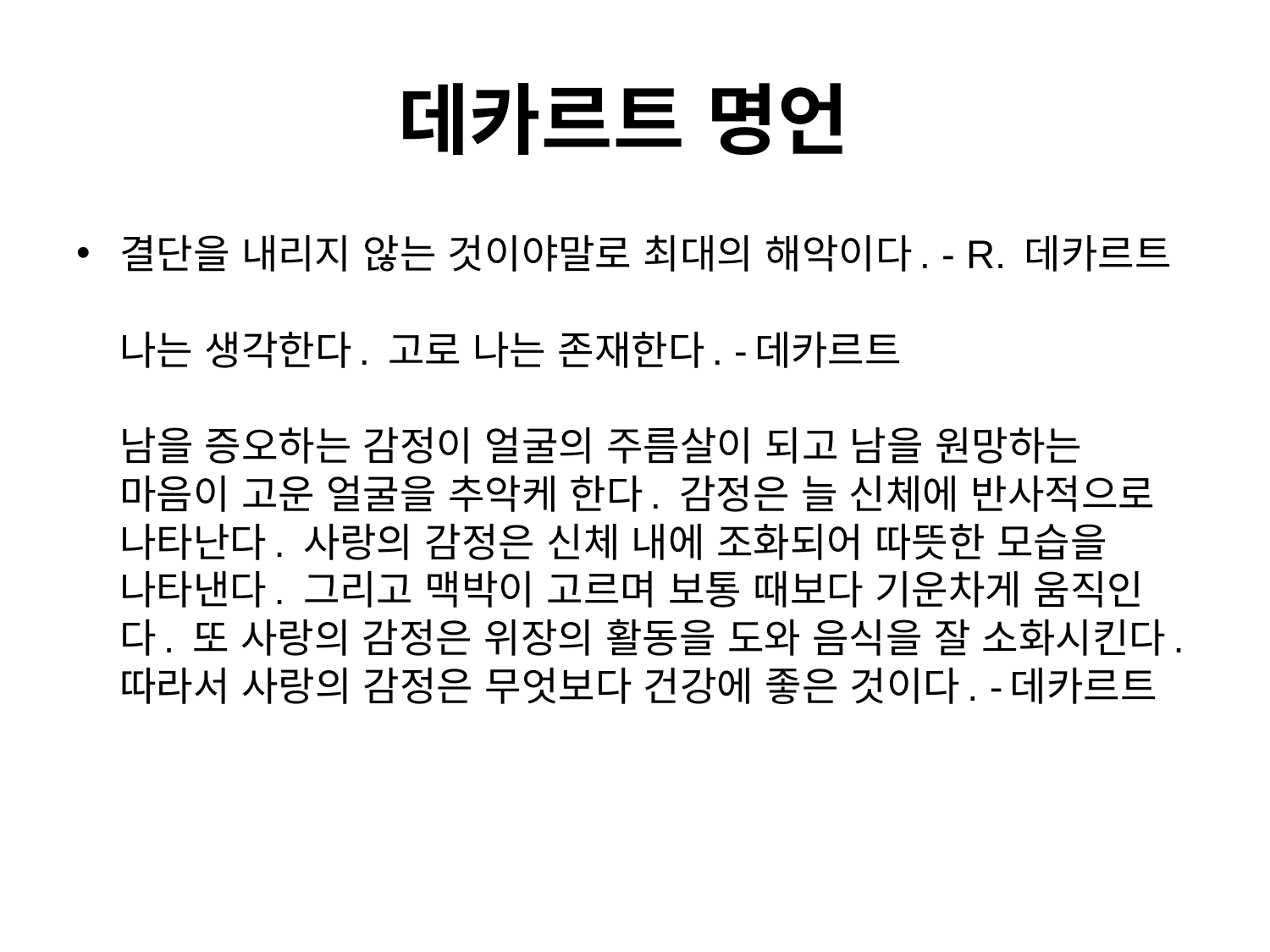

# 데카르트 명언
결단을 내리지 않는 것이야말로 최대의 해악이다. - R. 데카르트
나는 생각한다. 고로 나는 존재한다. -데카르트
남을 증오하는 감정이 얼굴의 주름살이 되고 남을 원망하는 마음이 고운 얼굴을 추악케 한다. 감정은 늘 신체에 반사적으로 나타난다. 사랑의 감정은 신체 내에 조화되어 따뜻한 모습을 나타낸다. 그리고 맥박이 고르며 보통 때보다 기운차게 움직인다. 또 사랑의 감정은 위장의 활동을 도와 음식을 잘 소화시킨다. 따라서 사랑의 감정은 무엇보다 건강에 좋은 것이다. -데카르트